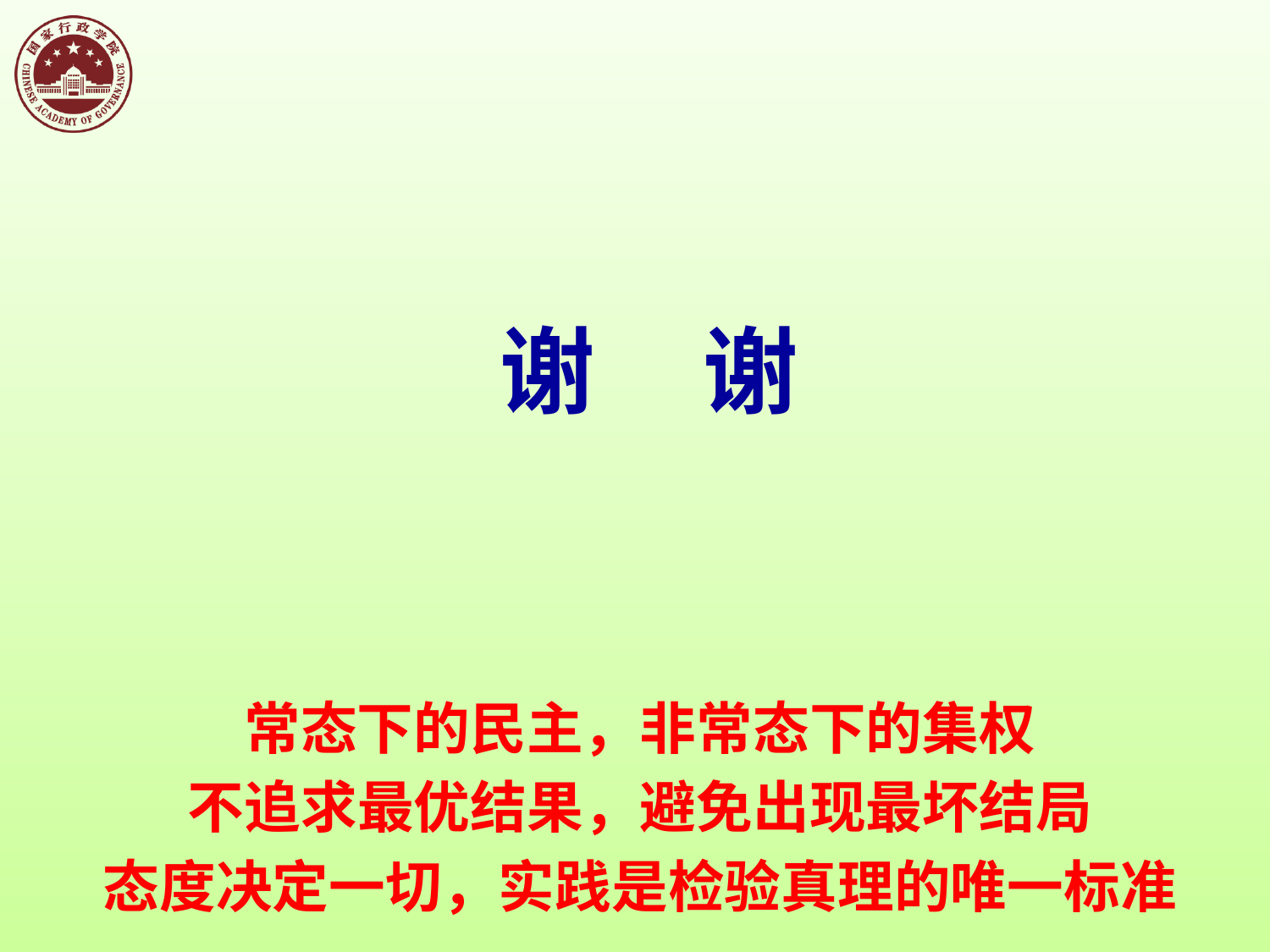

# 谢     谢
常态下的民主，非常态下的集权
不追求最优结果，避免出现最坏结局
态度决定一切，实践是检验真理的唯一标准